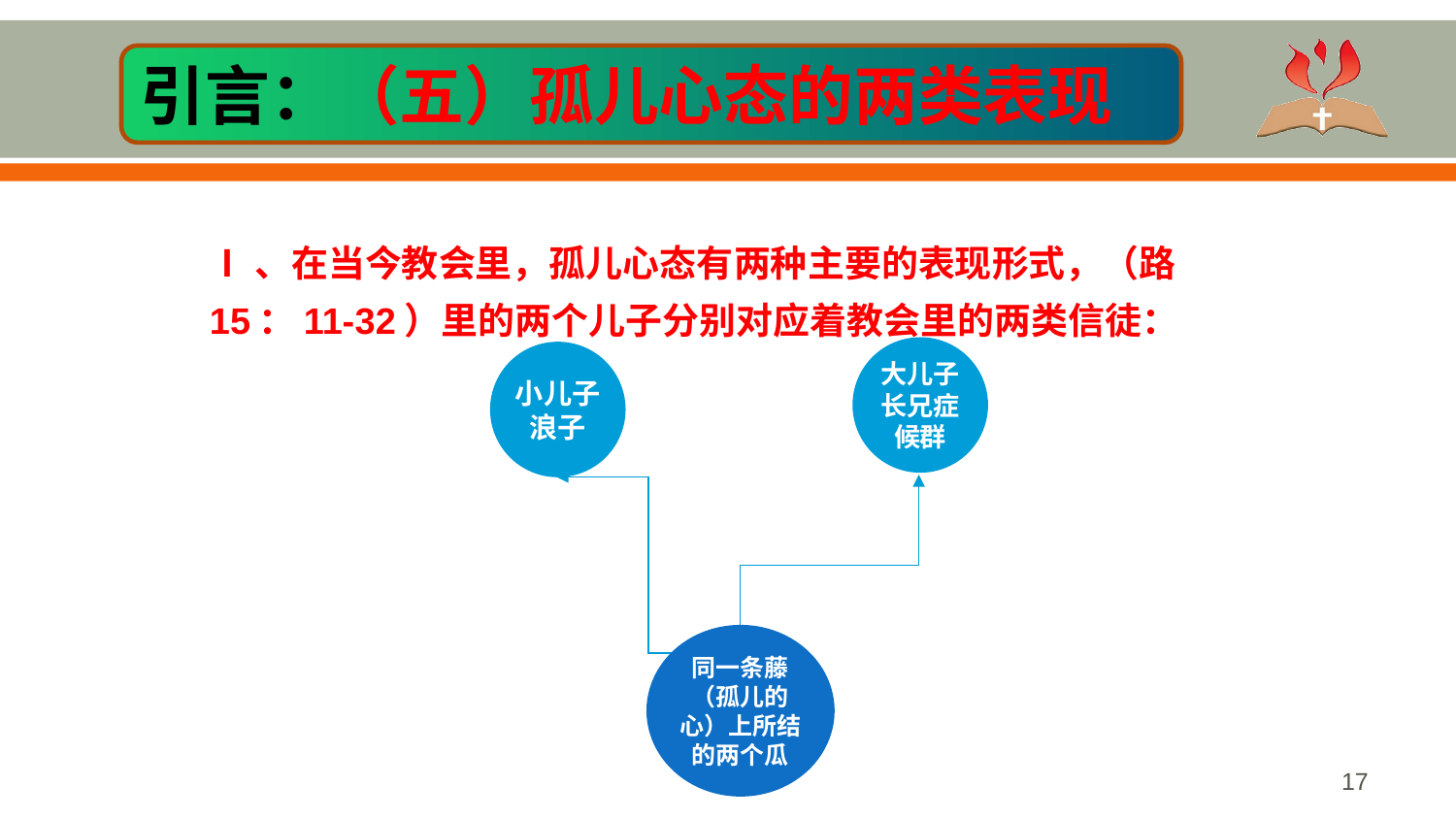

引言：（五）孤儿心态的两类表现
Ⅰ、在当今教会里，孤儿心态有两种主要的表现形式，（路15：11-32）里的两个儿子分别对应着教会里的两类信徒：

大儿子
长兄症候群
小儿子
浪子
同一条藤（孤儿的心）上所结的两个瓜
17